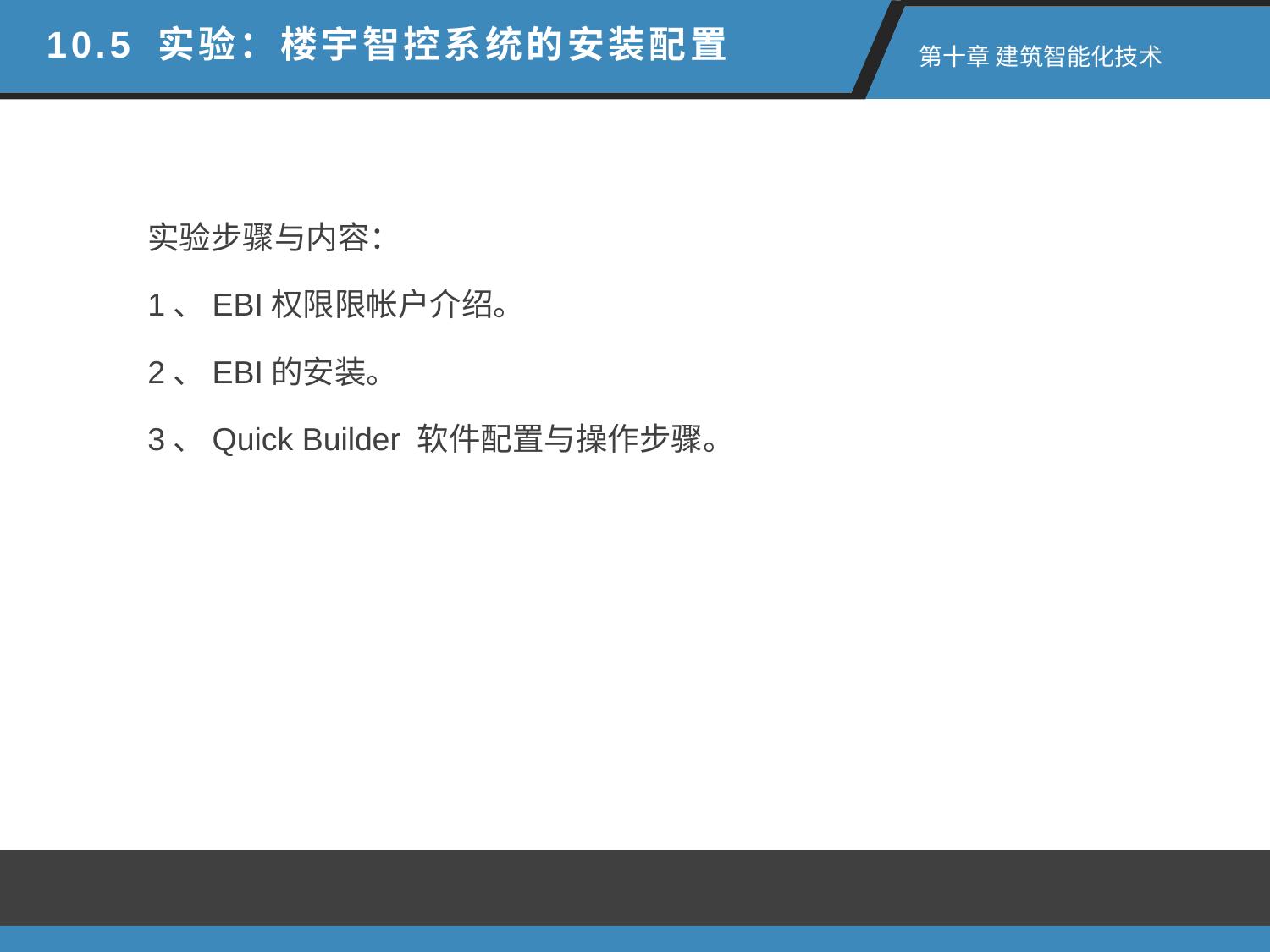

10.5 实验：楼宇智控系统的安装配置
第十章 建筑智能化技术
实验步骤与内容：
1、EBI权限限帐户介绍。
2、EBI的安装。
3、Quick Builder 软件配置与操作步骤。